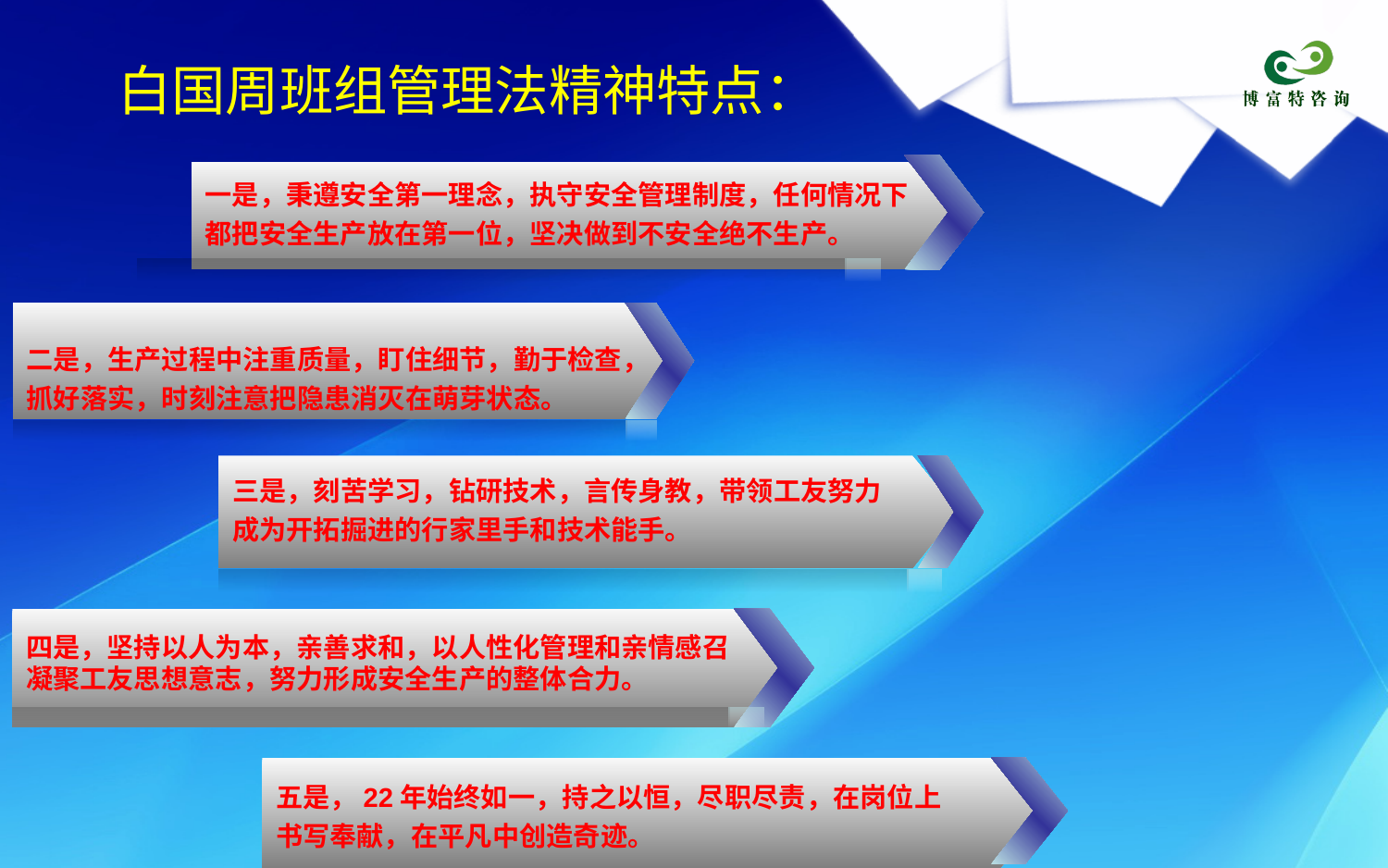

白国周班组管理法精神特点：

一是，秉遵安全第一理念，执守安全管理制度，任何情况下
都把安全生产放在第一位，坚决做到不安全绝不生产。

二是，生产过程中注重质量，盯住细节，勤于检查，
抓好落实，时刻注意把隐患消灭在萌芽状态。

三是，刻苦学习，钻研技术，言传身教，带领工友努力
成为开拓掘进的行家里手和技术能手。

四是，坚持以人为本，亲善求和，以人性化管理和亲情感召
凝聚工友思想意志，努力形成安全生产的整体合力。

五是，22年始终如一，持之以恒，尽职尽责，在岗位上
书写奉献，在平凡中创造奇迹。